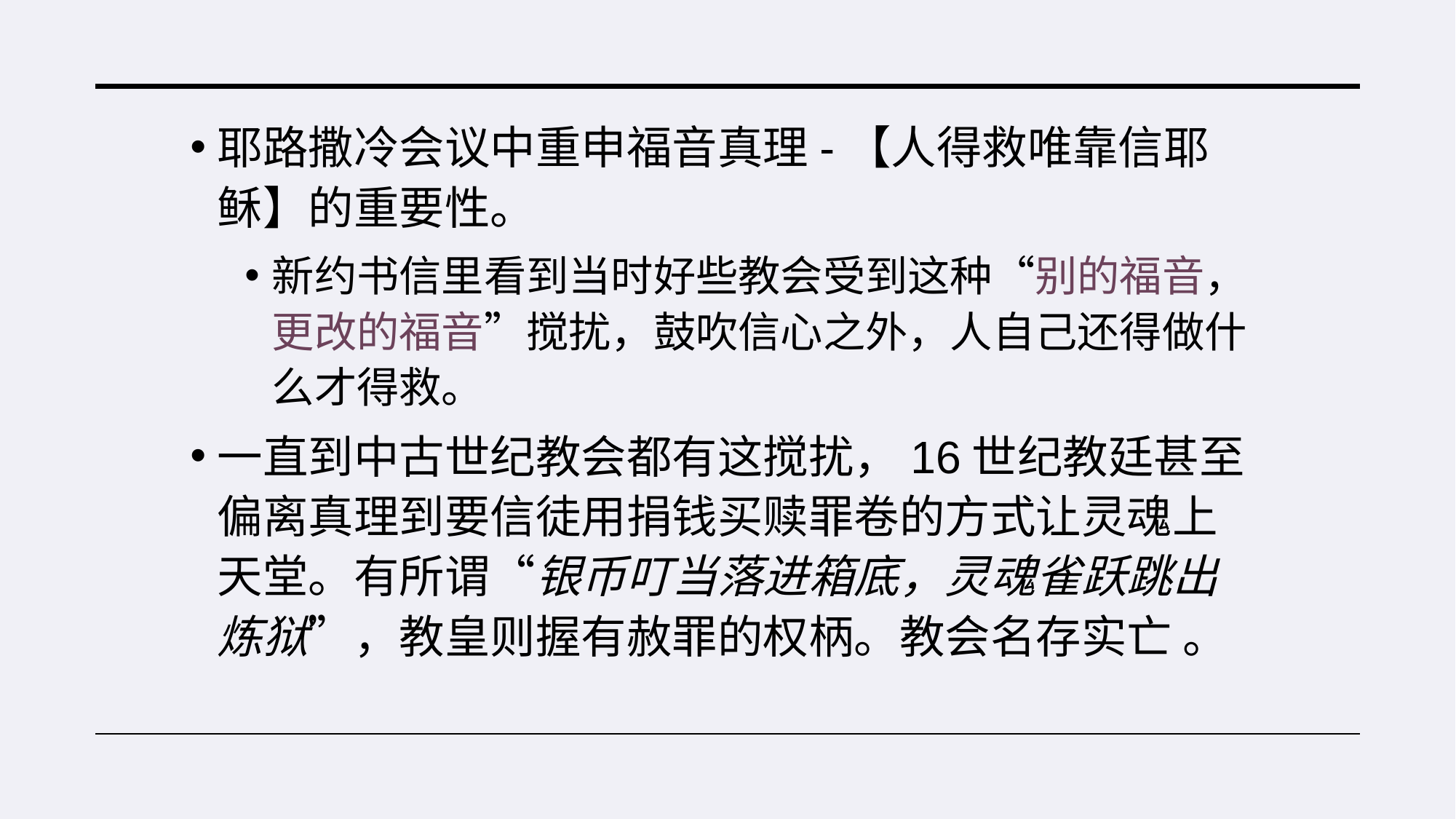

耶路撒冷会议中重申福音真理-【人得救唯靠信耶稣】的重要性。
新约书信里看到当时好些教会受到这种“别的福音，更改的福音”搅扰，鼓吹信心之外，人自己还得做什么才得救。
一直到中古世纪教会都有这搅扰，16世纪教廷甚至偏离真理到要信徒用捐钱买赎罪卷的方式让灵魂上天堂。有所谓“银币叮当落进箱底，灵魂雀跃跳出炼狱”，教皇则握有赦罪的权柄。教会名存实亡 。